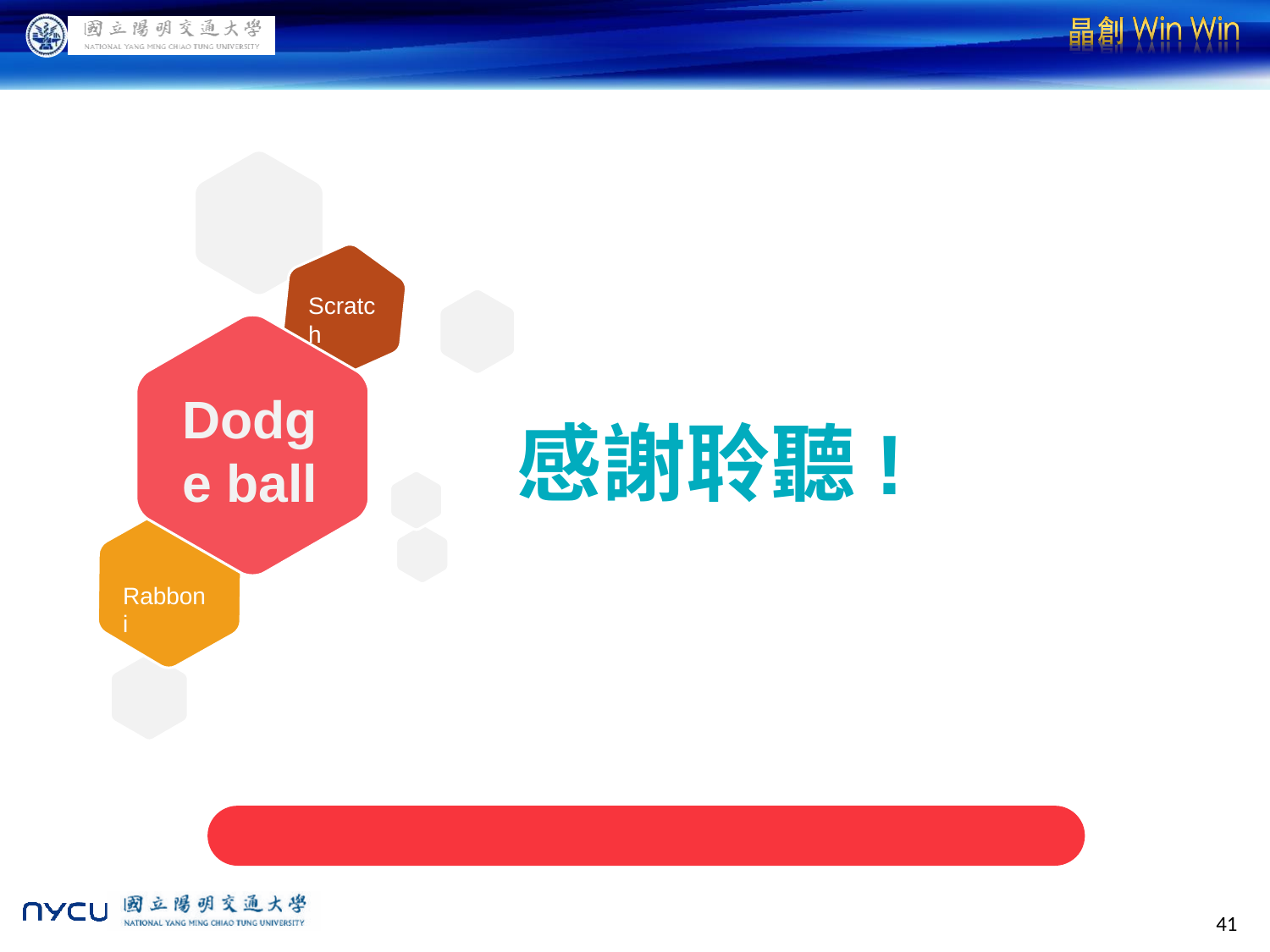

Scratch
Scratch

Dodge ball
感謝聆聽!

S

Rabboni
Rabboni